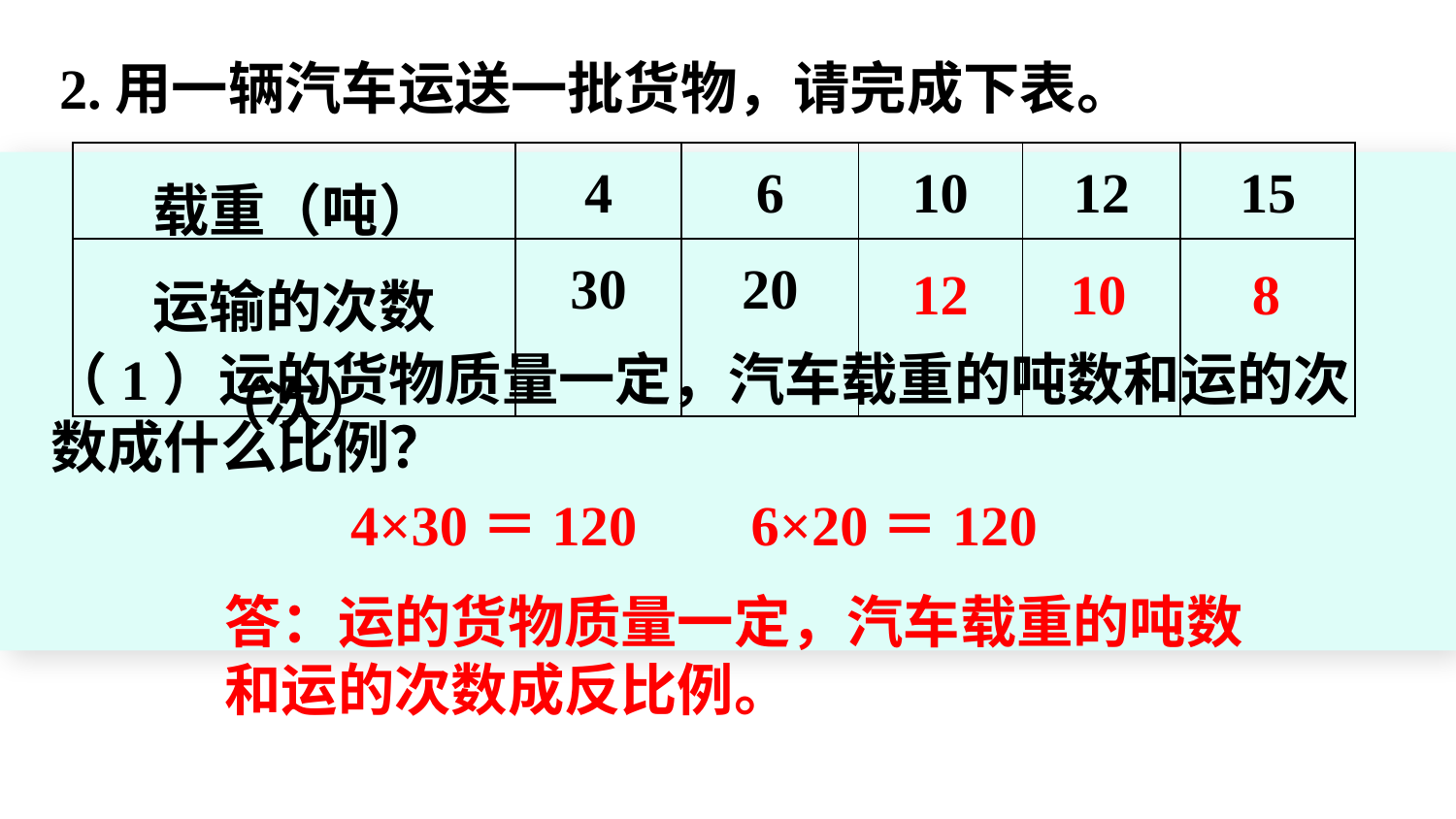

2.用一辆汽车运送一批货物，请完成下表。
| 载重（吨） | 4 | 6 | 10 | 12 | 15 |
| --- | --- | --- | --- | --- | --- |
| 运输的次数（次） | 30 | 20 |  |  |  |
12
10
8
（1）运的货物质量一定，汽车载重的吨数和运的次数成什么比例？
4×30＝120
6×20＝120
答：运的货物质量一定，汽车载重的吨数和运的次数成反比例。